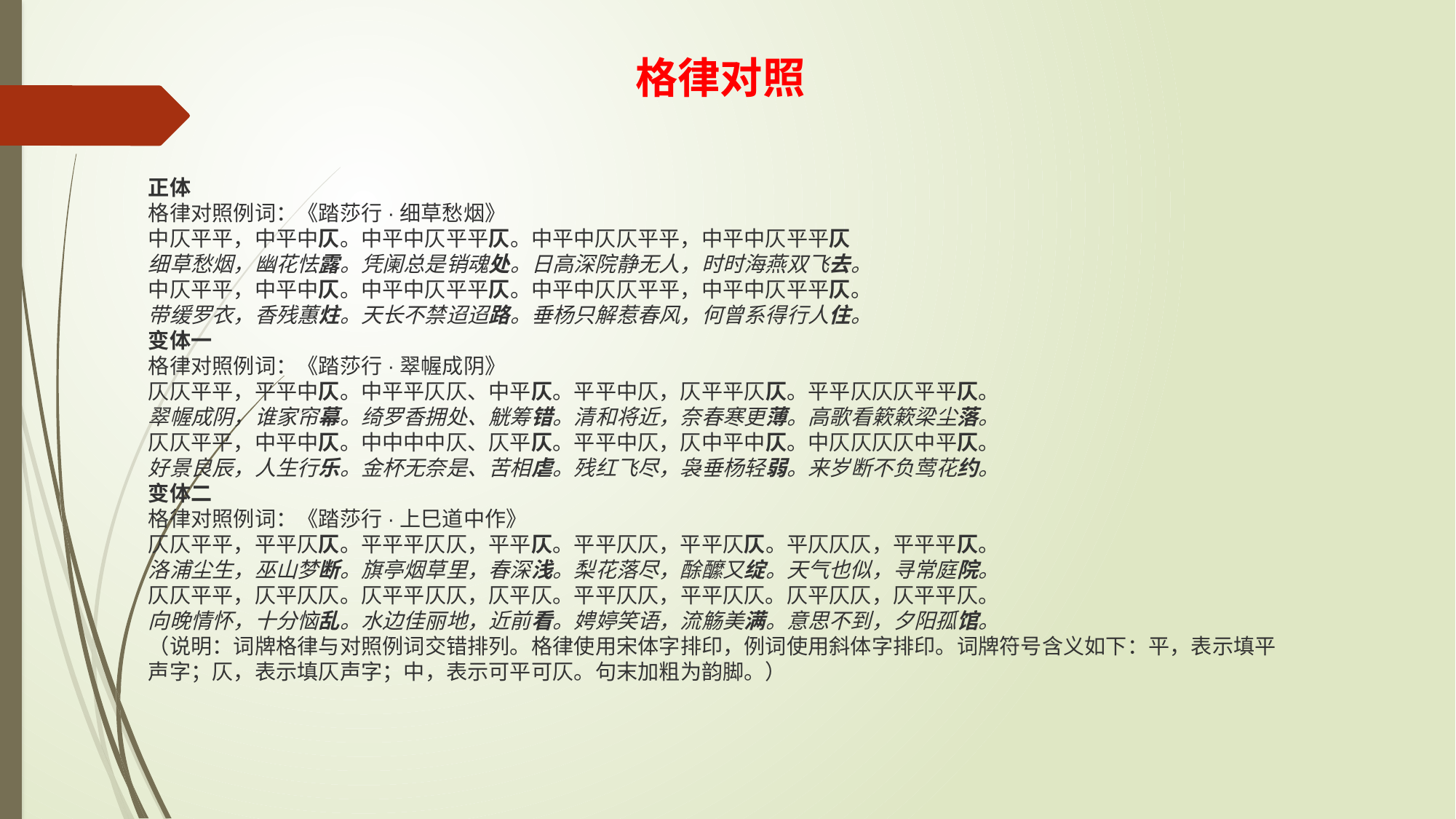

格律对照
正体
格律对照例词：《踏莎行·细草愁烟》
中仄平平，中平中仄。中平中仄平平仄。中平中仄仄平平，中平中仄平平仄
细草愁烟，幽花怯露。凭阑总是销魂处。日高深院静无人，时时海燕双飞去。
中仄平平，中平中仄。中平中仄平平仄。中平中仄仄平平，中平中仄平平仄。
带缓罗衣，香残蕙炷。天长不禁迢迢路。垂杨只解惹春风，何曾系得行人住。
变体一
格律对照例词：《踏莎行·翠幄成阴》
仄仄平平，平平中仄。中平平仄仄、中平仄。平平中仄，仄平平仄仄。平平仄仄仄平平仄。
翠幄成阴，谁家帘幕。绮罗香拥处、觥筹错。清和将近，奈春寒更薄。高歌看簌簌梁尘落。
仄仄平平，中平中仄。中中中中仄、仄平仄。平平中仄，仄中平中仄。中仄仄仄仄中平仄。
好景良辰，人生行乐。金杯无奈是、苦相虐。残红飞尽，袅垂杨轻弱。来岁断不负莺花约。
变体二
格律对照例词：《踏莎行·上巳道中作》
仄仄平平，平平仄仄。平平平仄仄，平平仄。平平仄仄，平平仄仄。平仄仄仄，平平平仄。
洛浦尘生，巫山梦断。旗亭烟草里，春深浅。梨花落尽，酴醿又绽。天气也似，寻常庭院。
仄仄平平，仄平仄仄。仄平平仄仄，仄平仄。平平仄仄，平平仄仄。仄平仄仄，仄平平仄。
向晚情怀，十分恼乱。水边佳丽地，近前看。娉婷笑语，流觞美满。意思不到，夕阳孤馆。
（说明：词牌格律与对照例词交错排列。格律使用宋体字排印，例词使用斜体字排印。词牌符号含义如下：平，表示填平声字；仄，表示填仄声字；中，表示可平可仄。句末加粗为韵脚。）